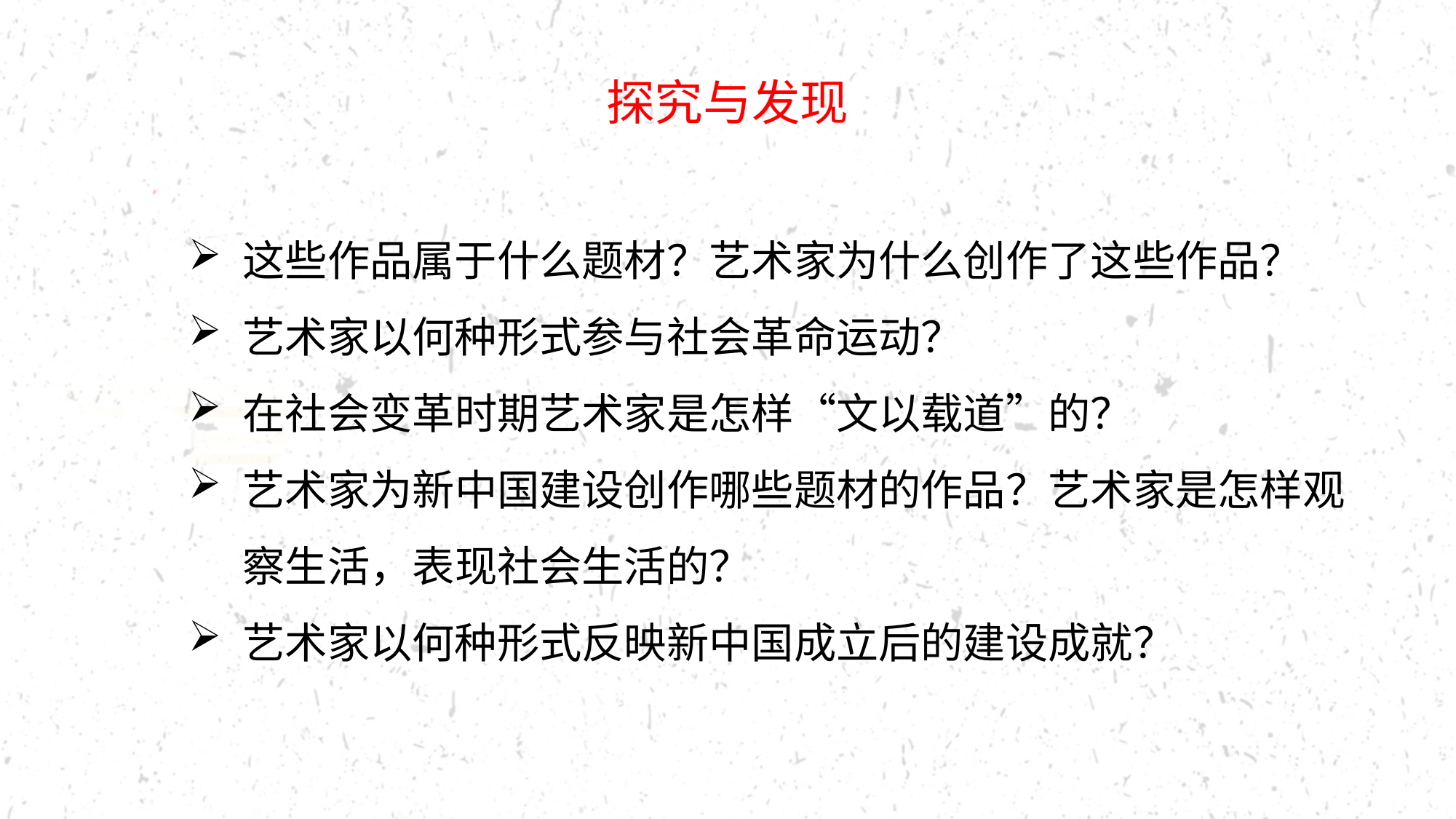

# 探究与发现
这些作品属于什么题材？艺术家为什么创作了这些作品？
艺术家以何种形式参与社会革命运动？
在社会变革时期艺术家是怎样“文以载道”的？
艺术家为新中国建设创作哪些题材的作品？艺术家是怎样观察生活，表现社会生活的？
艺术家以何种形式反映新中国成立后的建设成就？